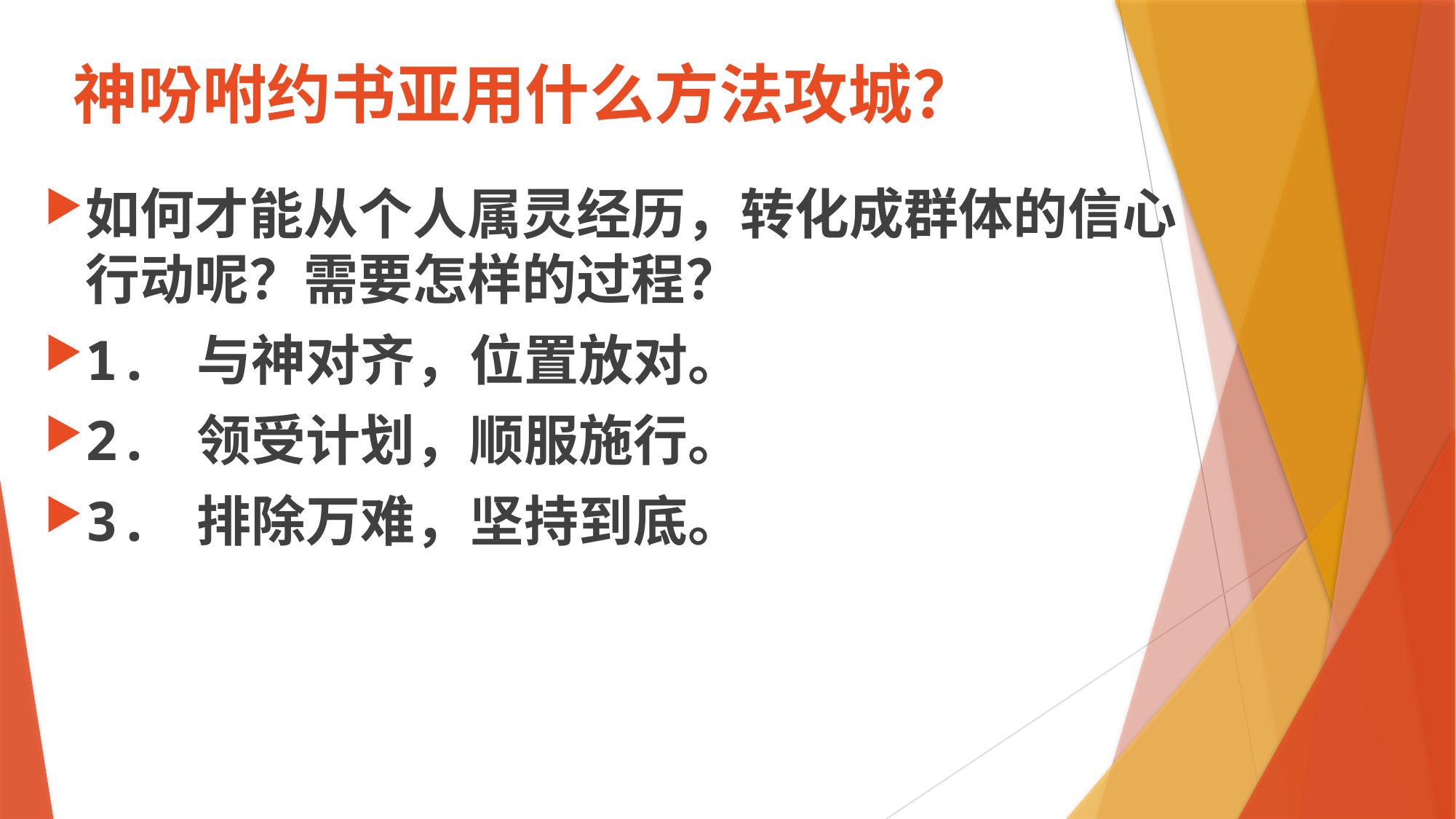

# 神吩咐约书亚用什么方法攻城？
如何才能从个人属灵经历，转化成群体的信心行动呢？需要怎样的过程？
1. 与神对齐，位置放对。
2. 领受计划，顺服施行。
3. 排除万难，坚持到底。